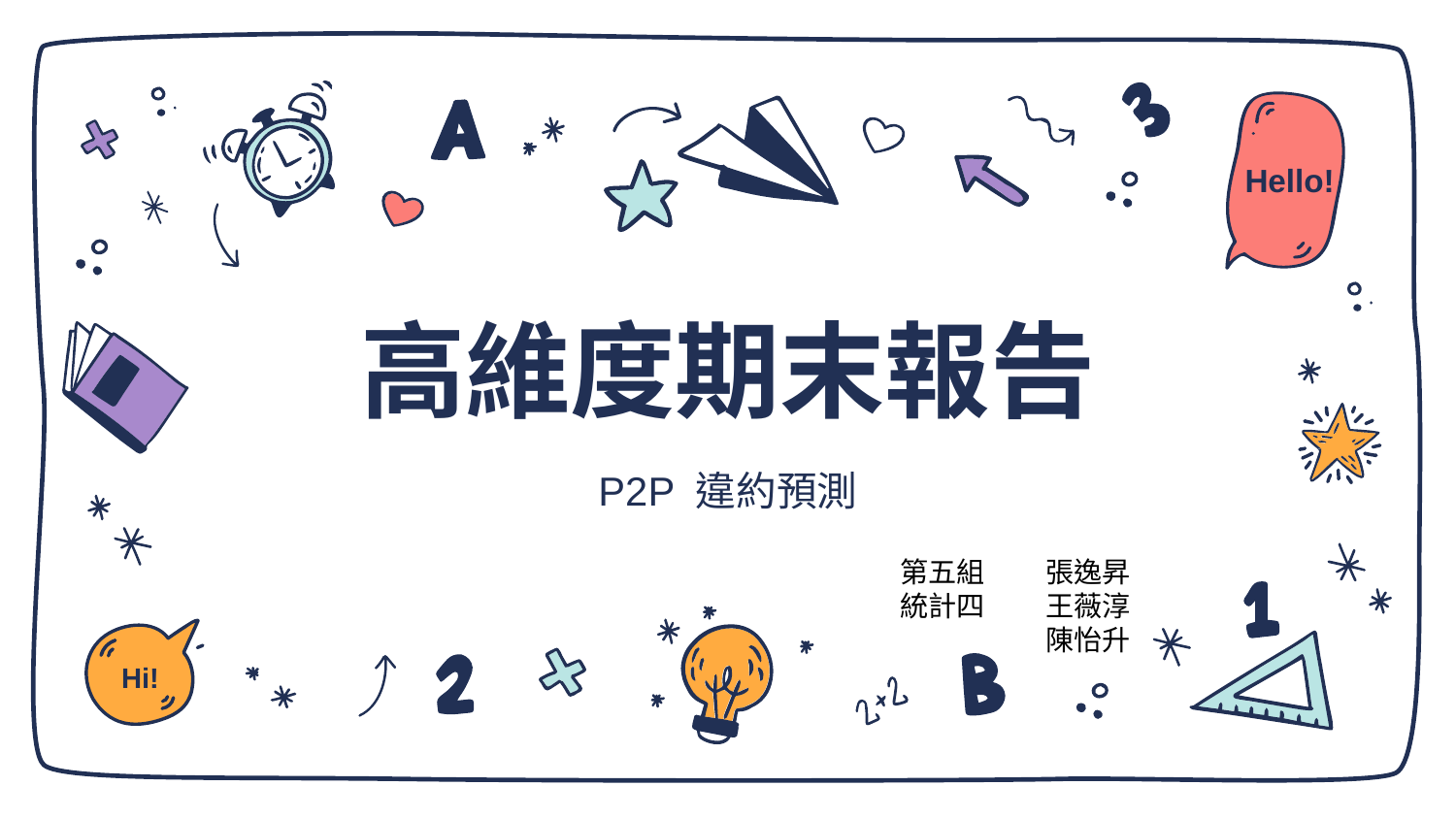

Hello!

# 高維度期末報告

P2P 違約預測

第五組 	張逸昇
統計四	王薇淳
	陳怡升

Hi!